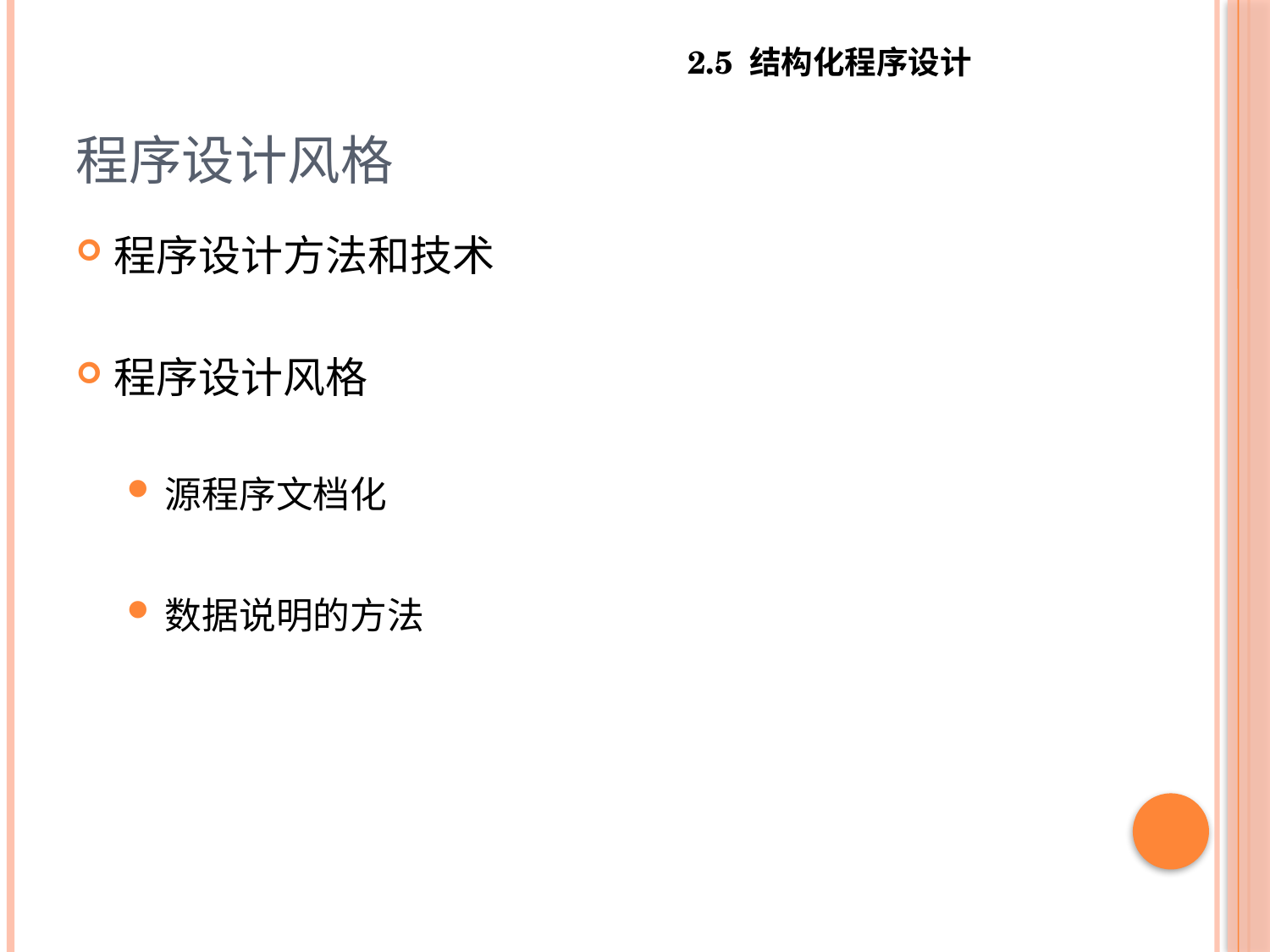

2.5 结构化程序设计
# 程序设计风格
程序设计方法和技术

程序设计风格

源程序文档化

数据说明的方法